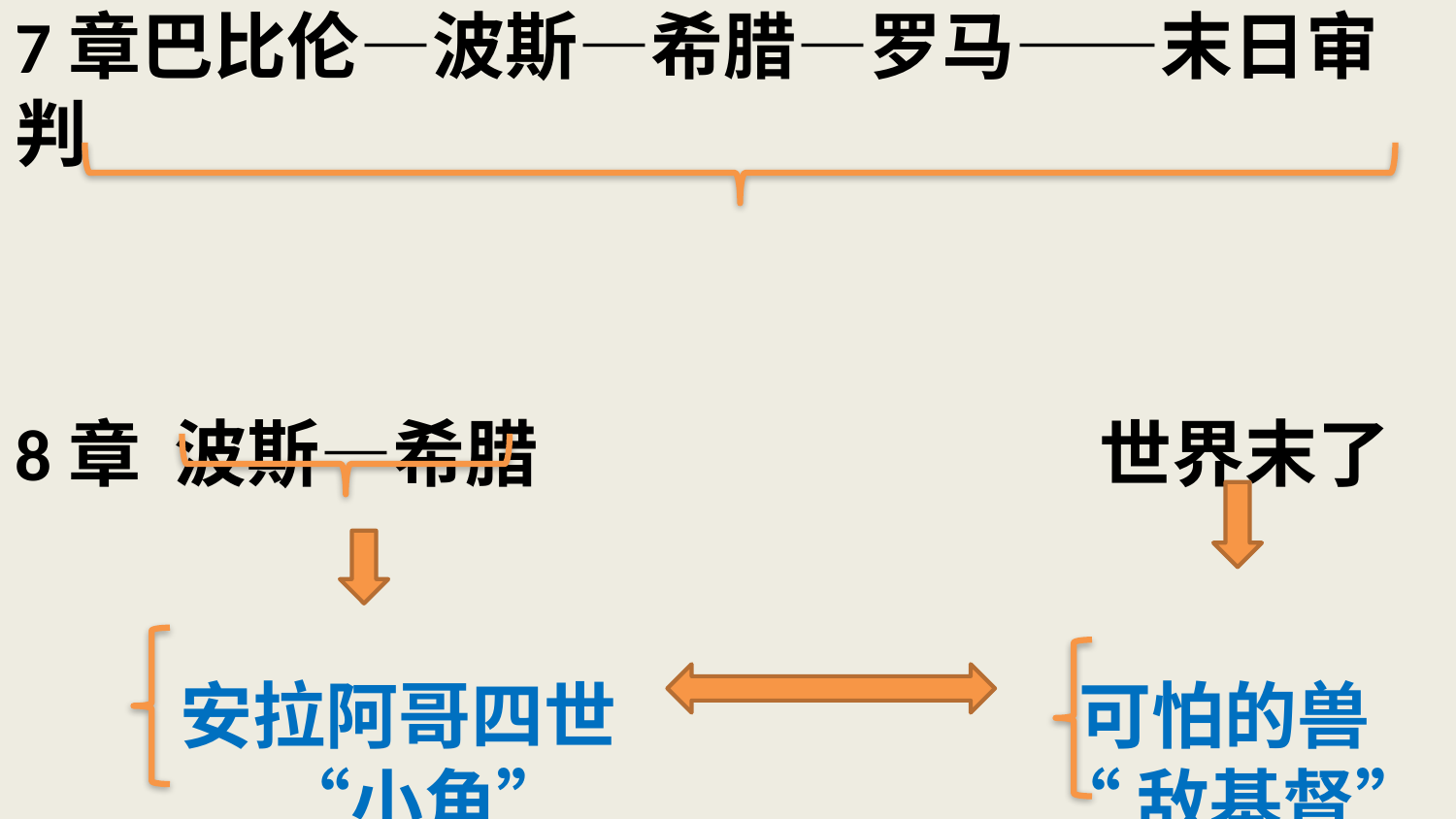

# 7章巴比伦—波斯—希腊—罗马——末日审判 8章  波斯—希腊                                  世界末了 安拉阿哥四世                            可怕的兽 “小角”                             “ 敌基督”